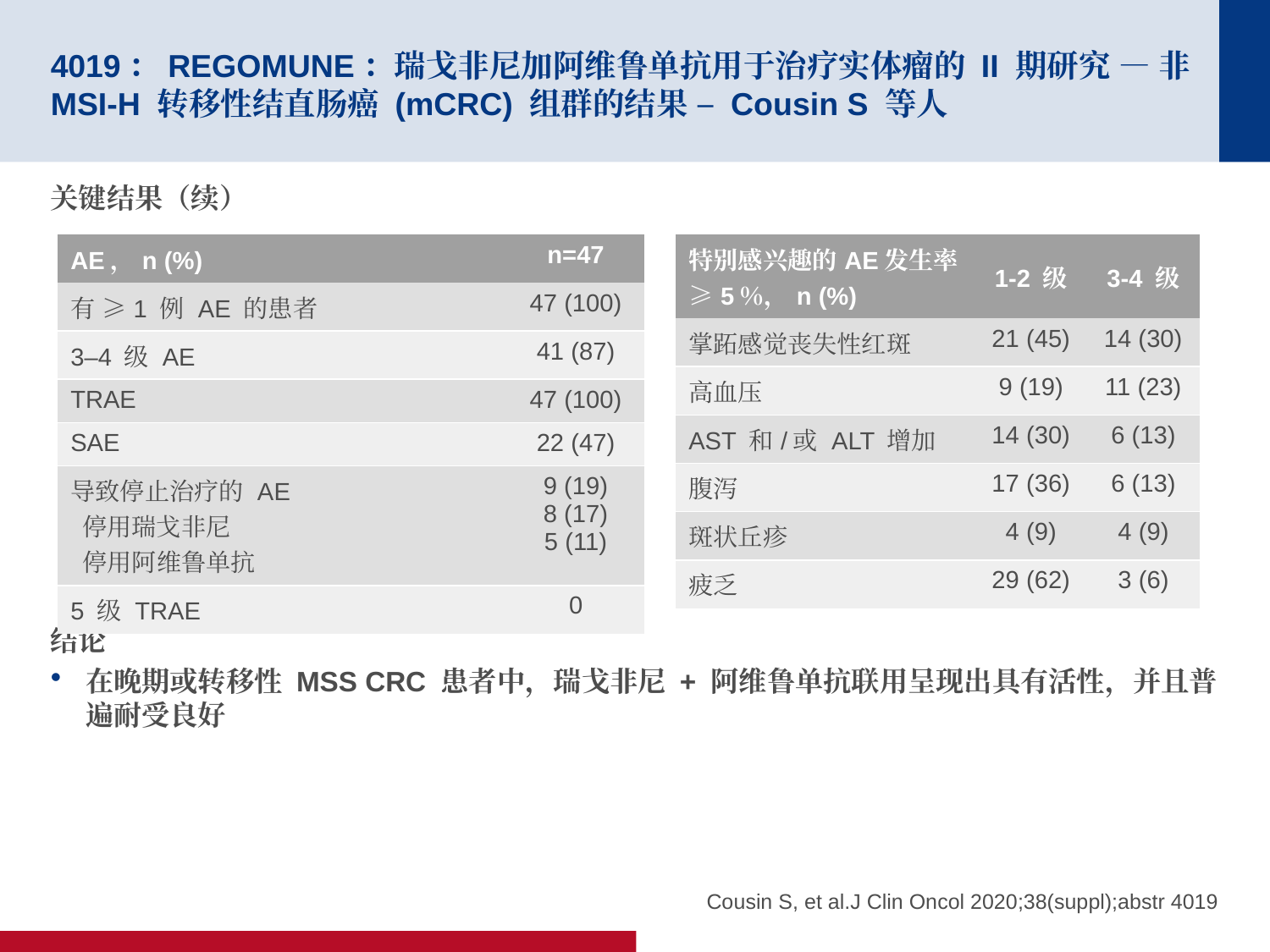

# 4019：REGOMUNE：瑞戈非尼加阿维鲁单抗用于治疗实体瘤的 II 期研究 — 非 MSI-H 转移性结直肠癌 (mCRC) 组群的结果 – Cousin S 等人
关键结果（续）
结论
在晚期或转移性 MSS CRC 患者中，瑞戈非尼 + 阿维鲁单抗联用呈现出具有活性，并且普遍耐受良好
| AE，n (%) | n=47 |
| --- | --- |
| 有 ≥1 例 AE 的患者 | 47 (100) |
| 3–4 级 AE | 41 (87) |
| TRAE | 47 (100) |
| SAE | 22 (47) |
| 导致停止治疗的 AE 停用瑞戈非尼 停用阿维鲁单抗 | 9 (19) 8 (17) 5 (11) |
| 5 级 TRAE | 0 |
| 特别感兴趣的AE发生率≥5％，n (%) | 1-2 级 | 3-4 级 |
| --- | --- | --- |
| 掌跖感觉丧失性红斑 | 21 (45) | 14 (30) |
| 高血压 | 9 (19) | 11 (23) |
| AST 和/或 ALT 增加 | 14 (30) | 6 (13) |
| 腹泻 | 17 (36) | 6 (13) |
| 斑状丘疹 | 4 (9) | 4 (9) |
| 疲乏 | 29 (62) | 3 (6) |
Cousin S, et al.J Clin Oncol 2020;38(suppl);abstr 4019